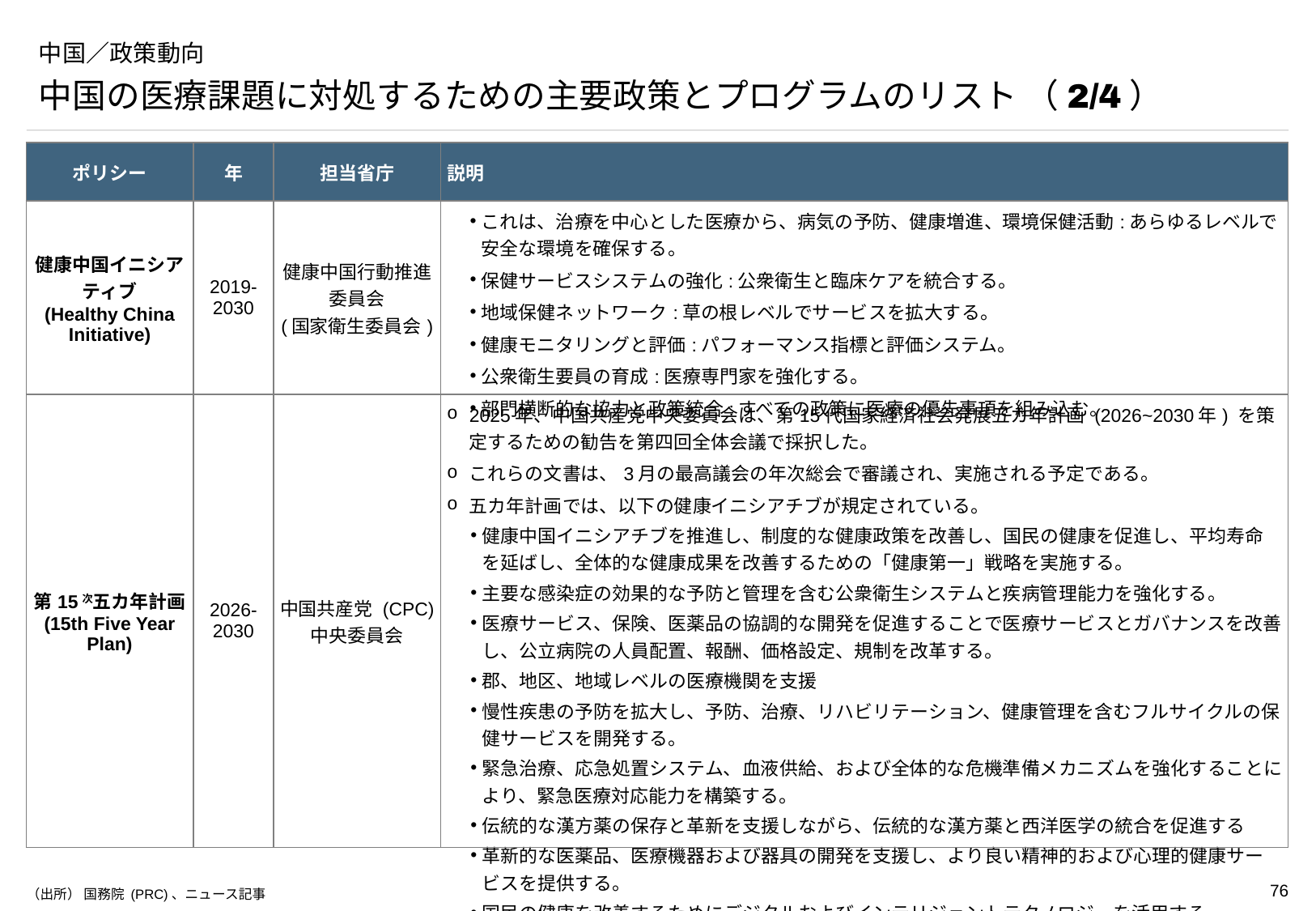

# 中国／政策動向
中国の医療課題に対処するための主要政策とプログラムのリスト （2/4）
| ポリシー | 年 | 担当省庁 | 説明 |
| --- | --- | --- | --- |
| 健康中国イニシアティブ (Healthy China Initiative) | 2019-2030 | 健康中国行動推進委員会 (国家衛生委員会) | これは、治療を中心とした医療から、病気の予防、健康増進、環境保健活動:あらゆるレベルで安全な環境を確保する。 保健サービスシステムの強化:公衆衛生と臨床ケアを統合する。 地域保健ネットワーク:草の根レベルでサービスを拡大する。 健康モニタリングと評価:パフォーマンス指標と評価システム。 公衆衛生要員の育成:医療専門家を強化する。 部門横断的な協力と政策統合:すべての政策に医療の優先事項を組み込む。 |
| 第15次五カ年計画 (15th Five Year Plan) | 2026-2030 | 中国共産党 (CPC) 中央委員会 | 2025年、中国共産党中央委員会は、第15代国家経済社会発展五カ年計画 (2026~2030年) を策定するための勧告を第四回全体会議で採択した。 これらの文書は、3月の最高議会の年次総会で審議され、実施される予定である。 五カ年計画では、以下の健康イニシアチブが規定されている。 健康中国イニシアチブを推進し、制度的な健康政策を改善し、国民の健康を促進し、平均寿命を延ばし、全体的な健康成果を改善するための「健康第一」戦略を実施する。 主要な感染症の効果的な予防と管理を含む公衆衛生システムと疾病管理能力を強化する。 医療サービス、保険、医薬品の協調的な開発を促進することで医療サービスとガバナンスを改善し、公立病院の人員配置、報酬、価格設定、規制を改革する。 郡、地区、地域レベルの医療機関を支援 慢性疾患の予防を拡大し、予防、治療、リハビリテーション、健康管理を含むフルサイクルの保健サービスを開発する。 緊急治療、応急処置システム、血液供給、および全体的な危機準備メカニズムを強化することにより、緊急医療対応能力を構築する。 伝統的な漢方薬の保存と革新を支援しながら、伝統的な漢方薬と西洋医学の統合を促進する 革新的な医薬品、医療機器および器具の開発を支援し、より良い精神的および心理的健康サービスを提供する。 国民の健康を改善するためにデジタルおよびインテリジェントテクノロジーを活用する。 |
（出所） 国務院 (PRC)、ニュース記事